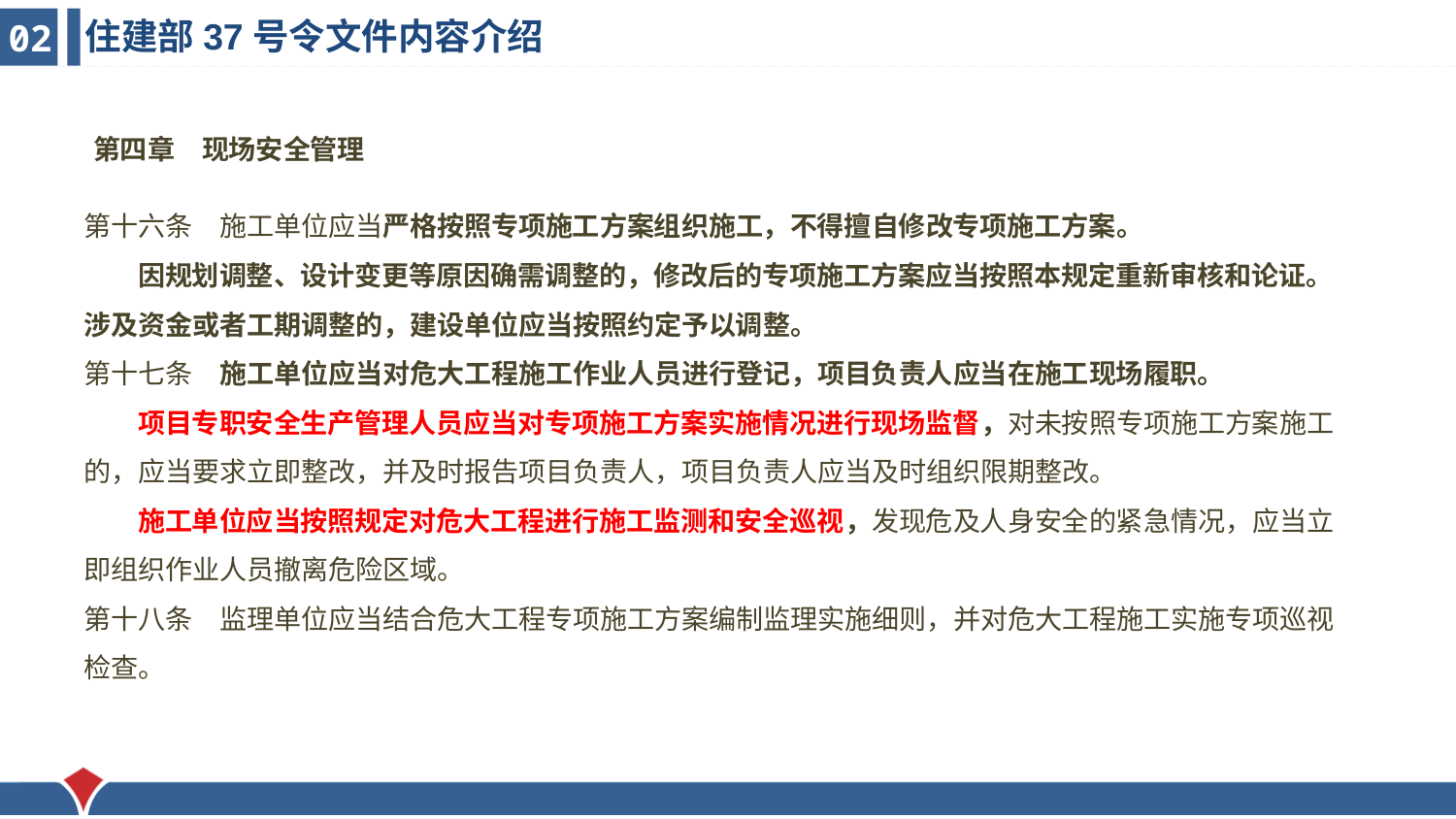

住建部37号令文件内容介绍
02
第四章　现场安全管理
第十六条　施工单位应当严格按照专项施工方案组织施工，不得擅自修改专项施工方案。
　　因规划调整、设计变更等原因确需调整的，修改后的专项施工方案应当按照本规定重新审核和论证。涉及资金或者工期调整的，建设单位应当按照约定予以调整。
第十七条　施工单位应当对危大工程施工作业人员进行登记，项目负责人应当在施工现场履职。
　　项目专职安全生产管理人员应当对专项施工方案实施情况进行现场监督，对未按照专项施工方案施工的，应当要求立即整改，并及时报告项目负责人，项目负责人应当及时组织限期整改。
　　施工单位应当按照规定对危大工程进行施工监测和安全巡视，发现危及人身安全的紧急情况，应当立即组织作业人员撤离危险区域。
第十八条　监理单位应当结合危大工程专项施工方案编制监理实施细则，并对危大工程施工实施专项巡视检查。